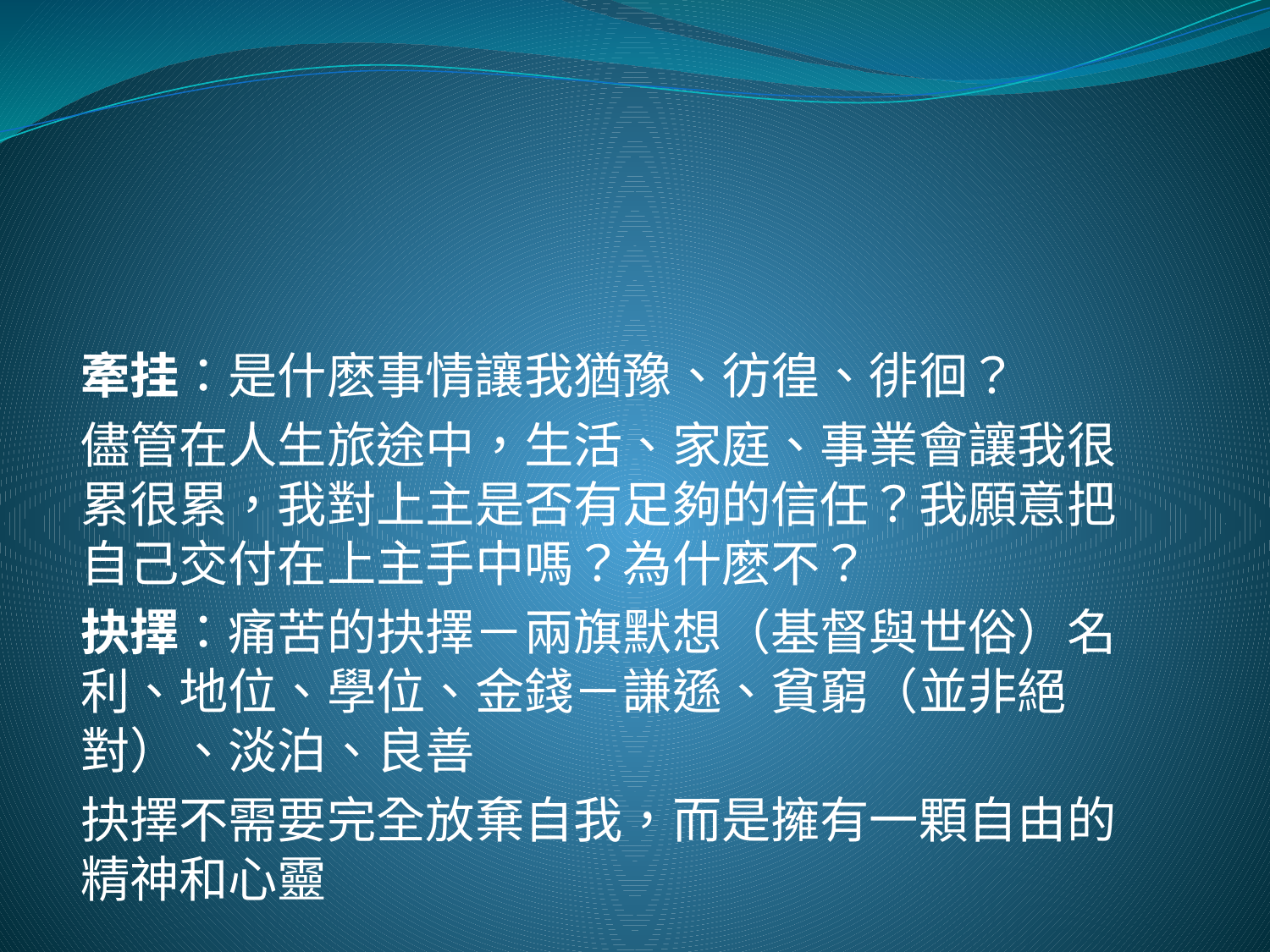

#
牽挂：是什麽事情讓我猶豫、彷徨、徘徊？
儘管在人生旅途中，生活、家庭、事業會讓我很累很累，我對上主是否有足夠的信任？我願意把自己交付在上主手中嗎？為什麽不？
抉擇：痛苦的抉擇－兩旗默想（基督與世俗）名利、地位、學位、金錢－謙遜、貧窮（並非絕對）、淡泊、良善
抉擇不需要完全放棄自我，而是擁有一顆自由的精神和心靈